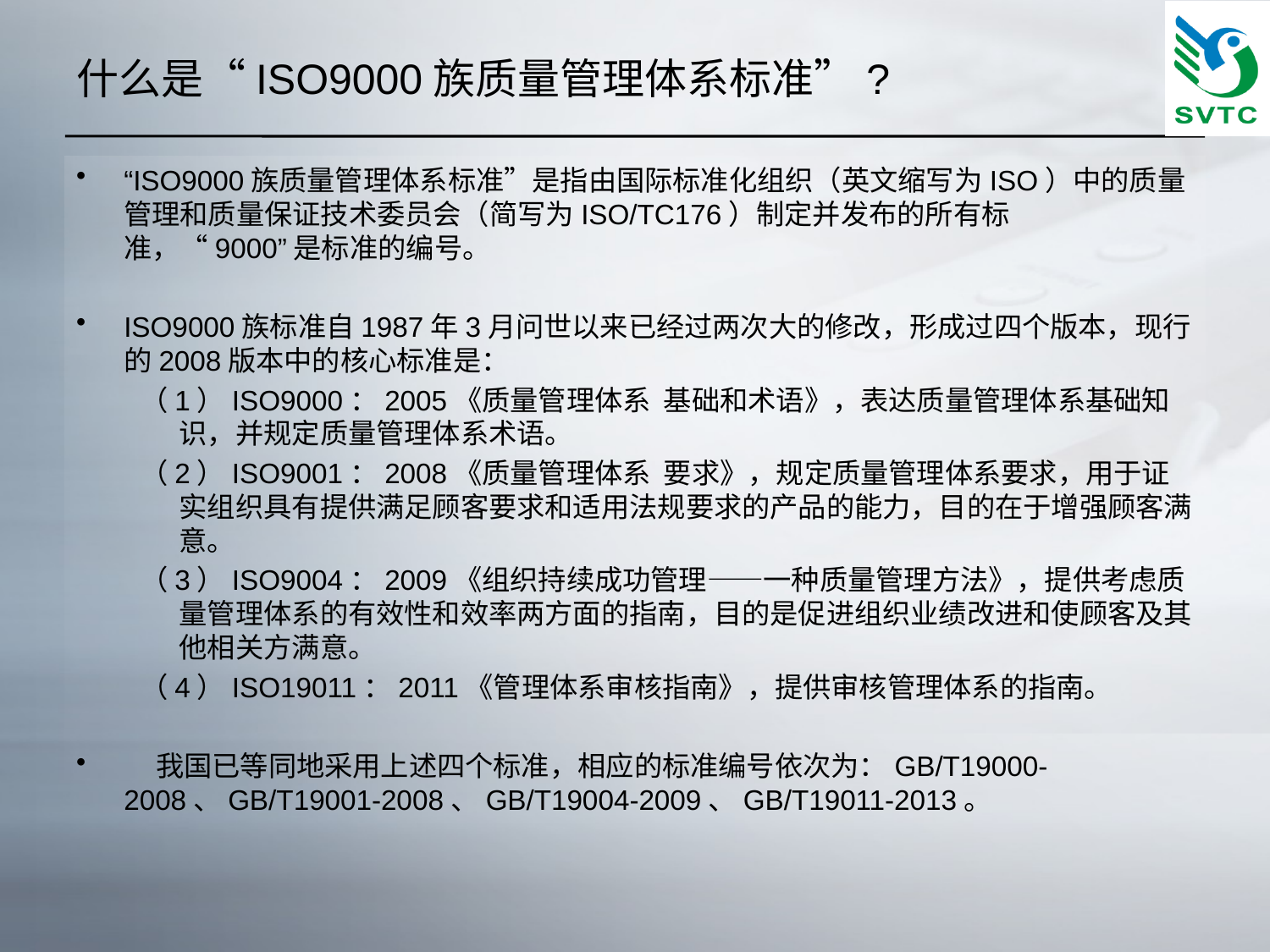

# 什么是“ISO9000族质量管理体系标准”?
“ISO9000族质量管理体系标准”是指由国际标准化组织（英文缩写为ISO）中的质量管理和质量保证技术委员会（简写为ISO/TC176）制定并发布的所有标准，“9000”是标准的编号。

ISO9000族标准自1987年3月问世以来已经过两次大的修改，形成过四个版本，现行的2008版本中的核心标准是：
（1）ISO9000：2005《质量管理体系  基础和术语》，表达质量管理体系基础知识，并规定质量管理体系术语。
（2）ISO9001：2008《质量管理体系  要求》，规定质量管理体系要求，用于证实组织具有提供满足顾客要求和适用法规要求的产品的能力，目的在于增强顾客满意。
（3）ISO9004：2009《组织持续成功管理——一种质量管理方法》，提供考虑质量管理体系的有效性和效率两方面的指南，目的是促进组织业绩改进和使顾客及其他相关方满意。
（4）ISO19011：2011《管理体系审核指南》，提供审核管理体系的指南。

    我国已等同地采用上述四个标准，相应的标准编号依次为：GB/T19000-2008、GB/T19001-2008、GB/T19004-2009、GB/T19011-2013。